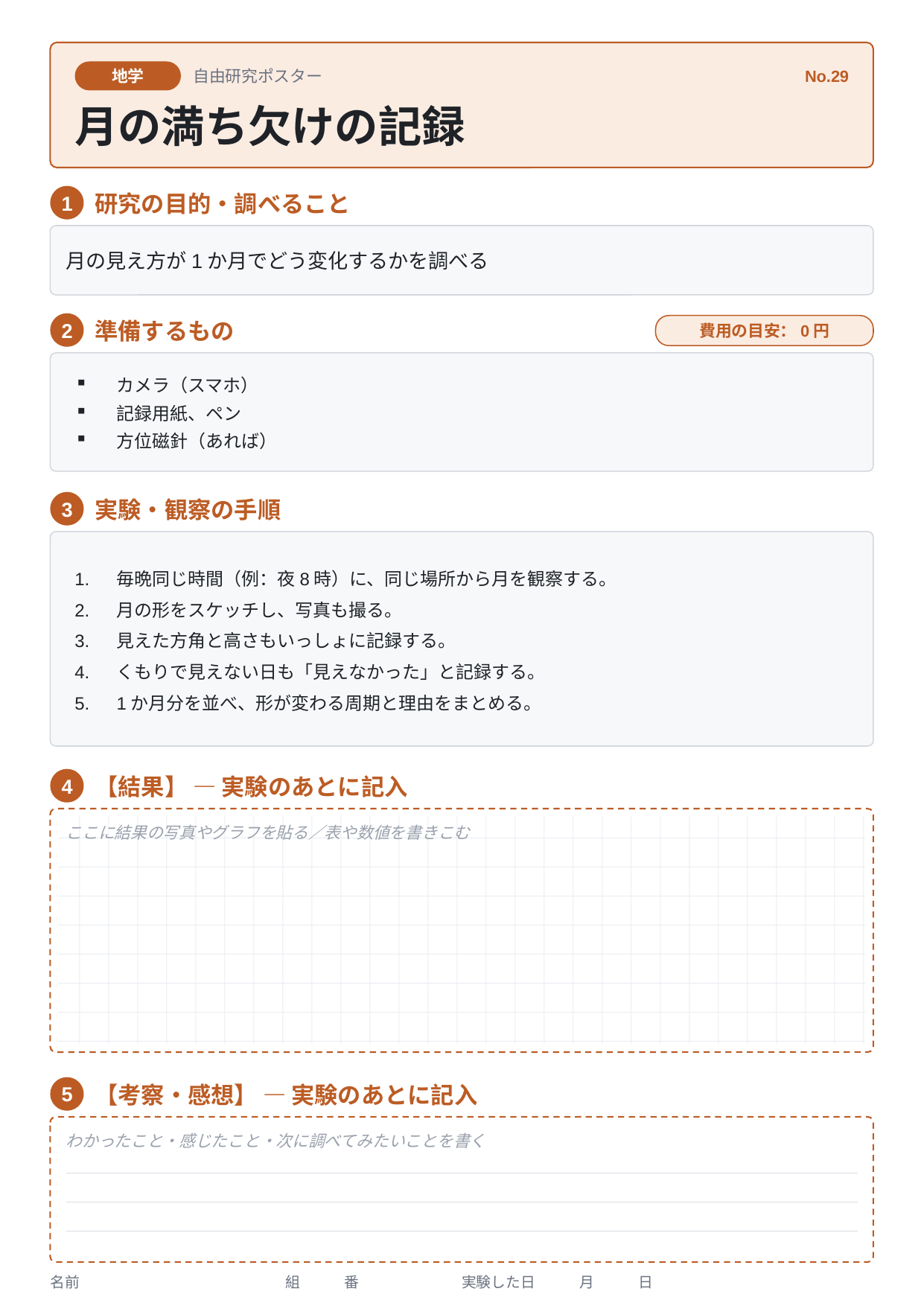

地学
自由研究ポスター
No.29
月の満ち欠けの記録
研究の目的・調べること

1

月の見え方が1か月でどう変化するかを調べる
準備するもの

2

費用の目安：0円

カメラ（スマホ）
記録用紙、ペン
方位磁針（あれば）
実験・観察の手順

3

毎晩同じ時間（例：夜8時）に、同じ場所から月を観察する。
月の形をスケッチし、写真も撮る。
見えた方角と高さもいっしょに記録する。
くもりで見えない日も「見えなかった」と記録する。
1か月分を並べ、形が変わる周期と理由をまとめる。
【結果】 — 実験のあとに記入

4

ここに結果の写真やグラフを貼る／表や数値を書きこむ

【考察・感想】 — 実験のあとに記入

5

わかったこと・感じたこと・次に調べてみたいことを書く

名前　　　　　　　　　　　　　　組　　　番　　　　　　　実験した日　　　月　　　日